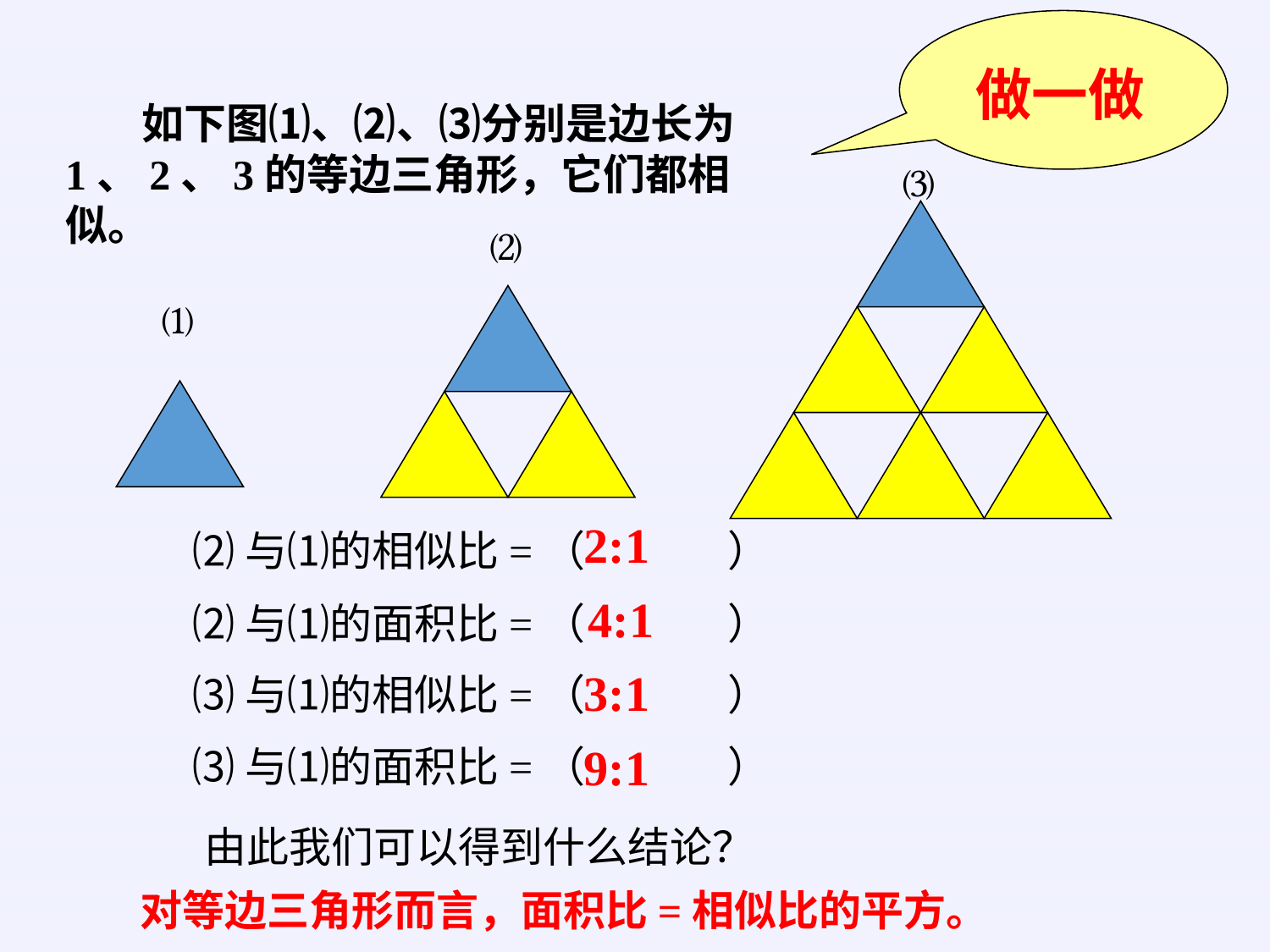

做一做
       如下图⑴、⑵、⑶分别是边长为1、2、3的等边三角形，它们都相似。
⑶

⑵

⑴

2:1
⑵与⑴的相似比=（               ）
⑵与⑴的面积比=（               ）
⑶与⑴的相似比=（               ）
⑶与⑴的面积比=（               ）
4:1
3:1
9:1
        由此我们可以得到什么结论？
       对等边三角形而言，面积比=相似比的平方。